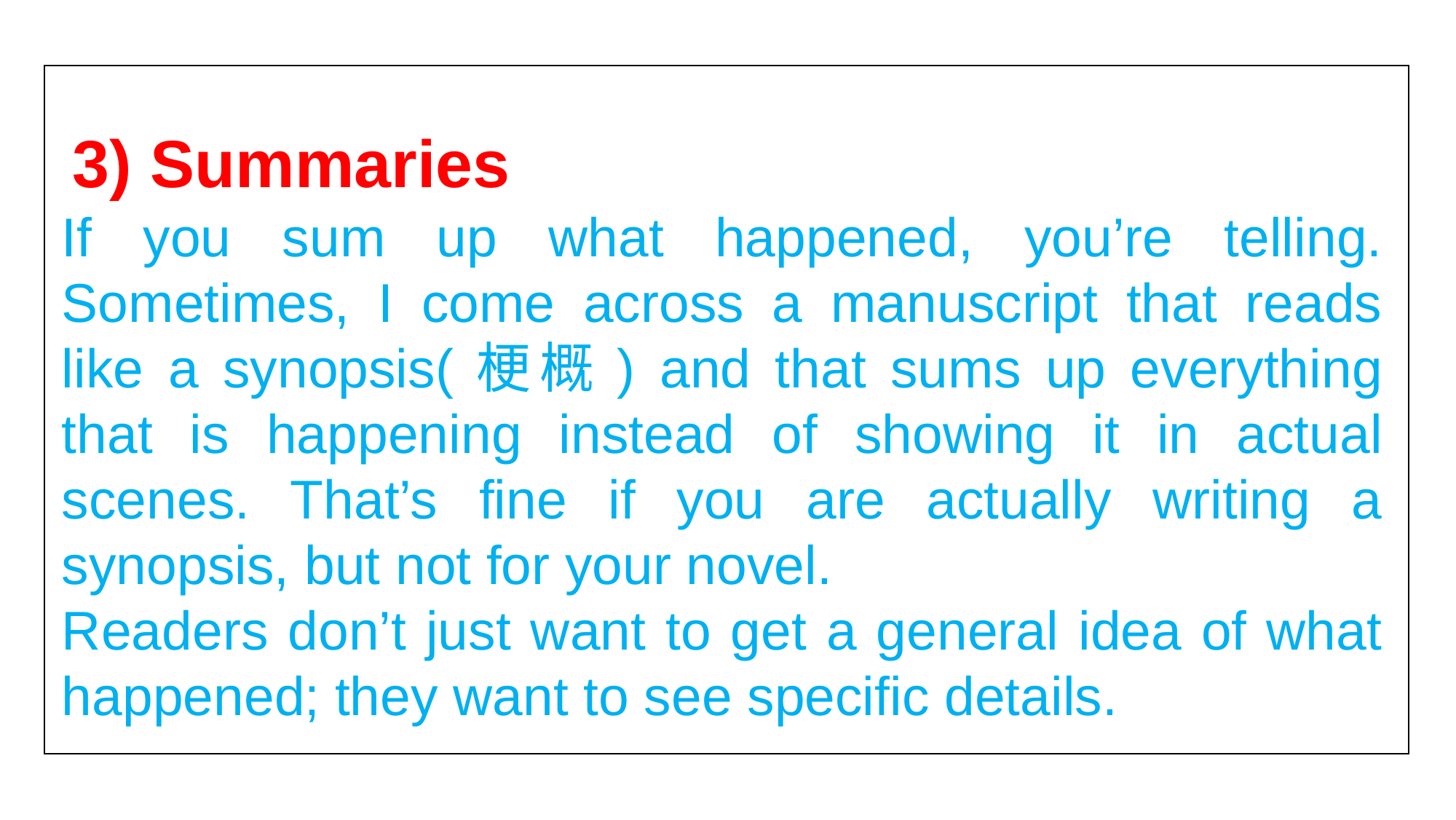

3) Summaries
|  |
| --- |
If you sum up what happened, you’re telling. Sometimes, I come across a manuscript that reads like a synopsis(梗概) and that sums up everything that is happening instead of showing it in actual scenes. That’s fine if you are actually writing a synopsis, but not for your novel.
Readers don’t just want to get a general idea of what happened; they want to see specific details.